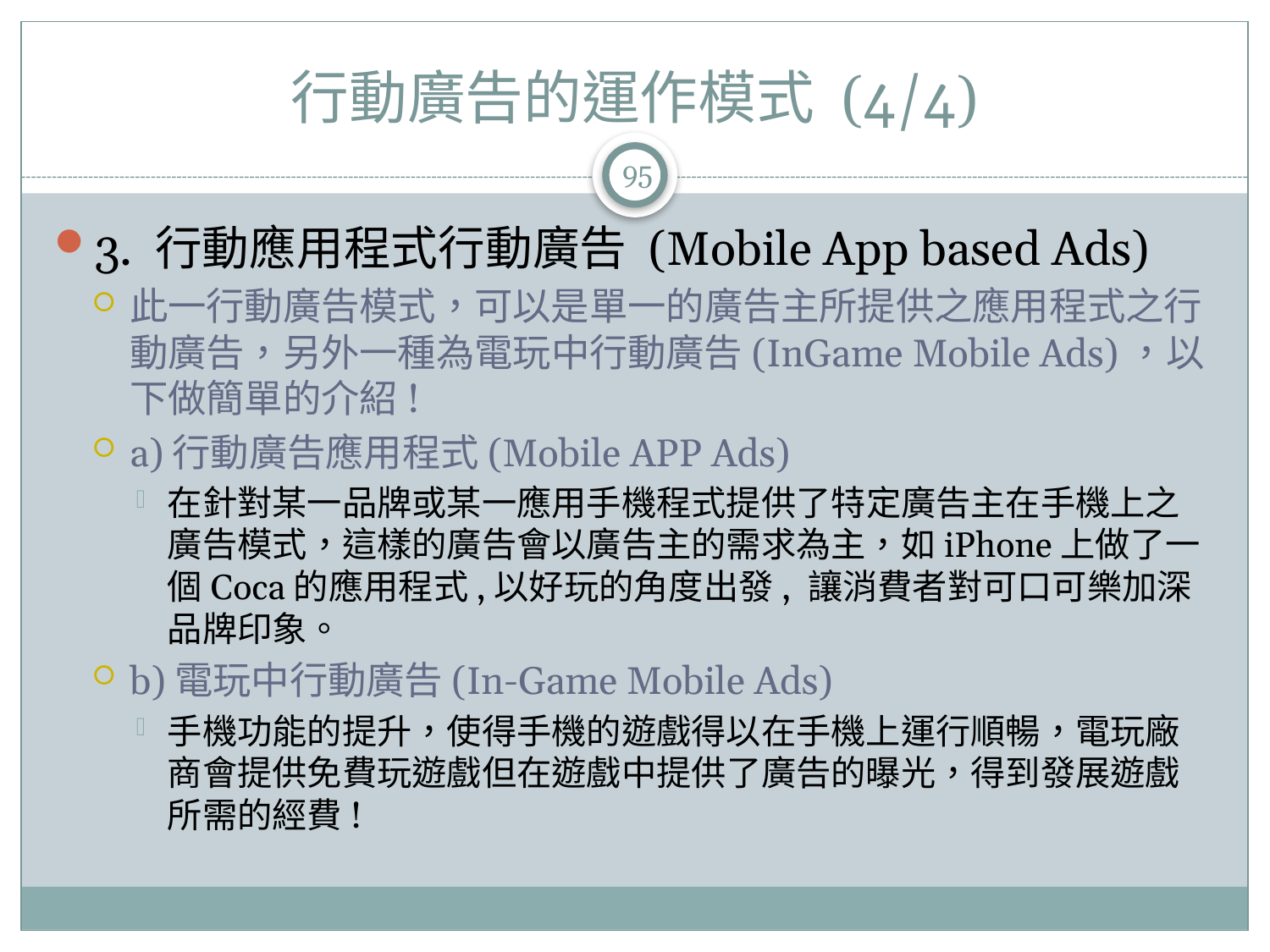

# 行動廣告的運作模式 (4/4)
95
3. 行動應用程式行動廣告 (Mobile App based Ads)
此一行動廣告模式，可以是單一的廣告主所提供之應用程式之行動廣告，另外一種為電玩中行動廣告(InGame Mobile Ads)，以下做簡單的介紹!
a)行動廣告應用程式(Mobile APP Ads)
在針對某一品牌或某一應用手機程式提供了特定廣告主在手機上之廣告模式，這樣的廣告會以廣告主的需求為主，如iPhone上做了一個Coca的應用程式,以好玩的角度出發, 讓消費者對可口可樂加深品牌印象。
b)電玩中行動廣告(In-Game Mobile Ads)
手機功能的提升，使得手機的遊戲得以在手機上運行順暢，電玩廠商會提供免費玩遊戲但在遊戲中提供了廣告的曝光，得到發展遊戲所需的經費!